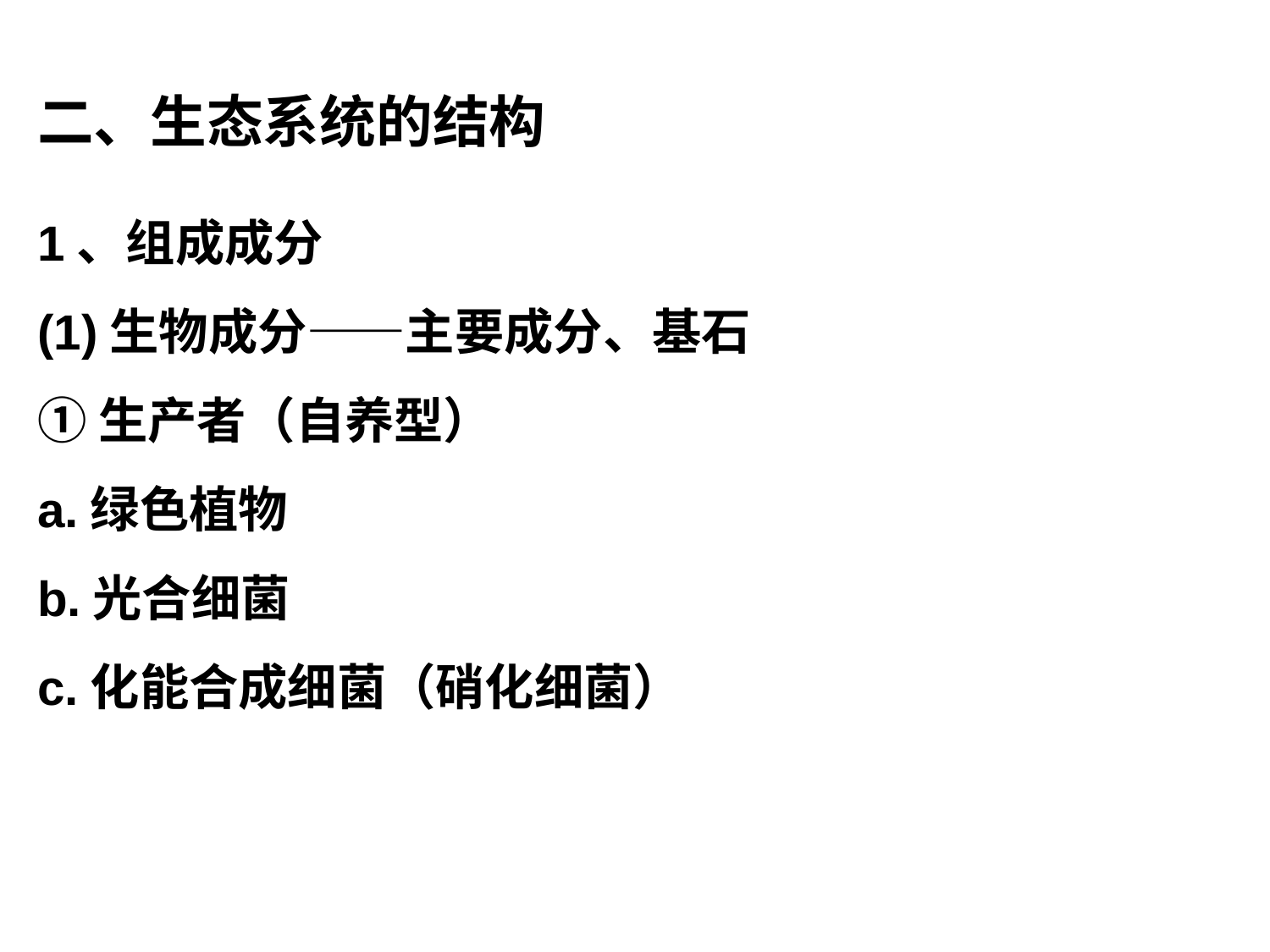

二、生态系统的结构
1、组成成分
(1)生物成分——主要成分、基石
①生产者（自养型）
a.绿色植物
b.光合细菌
c.化能合成细菌（硝化细菌）